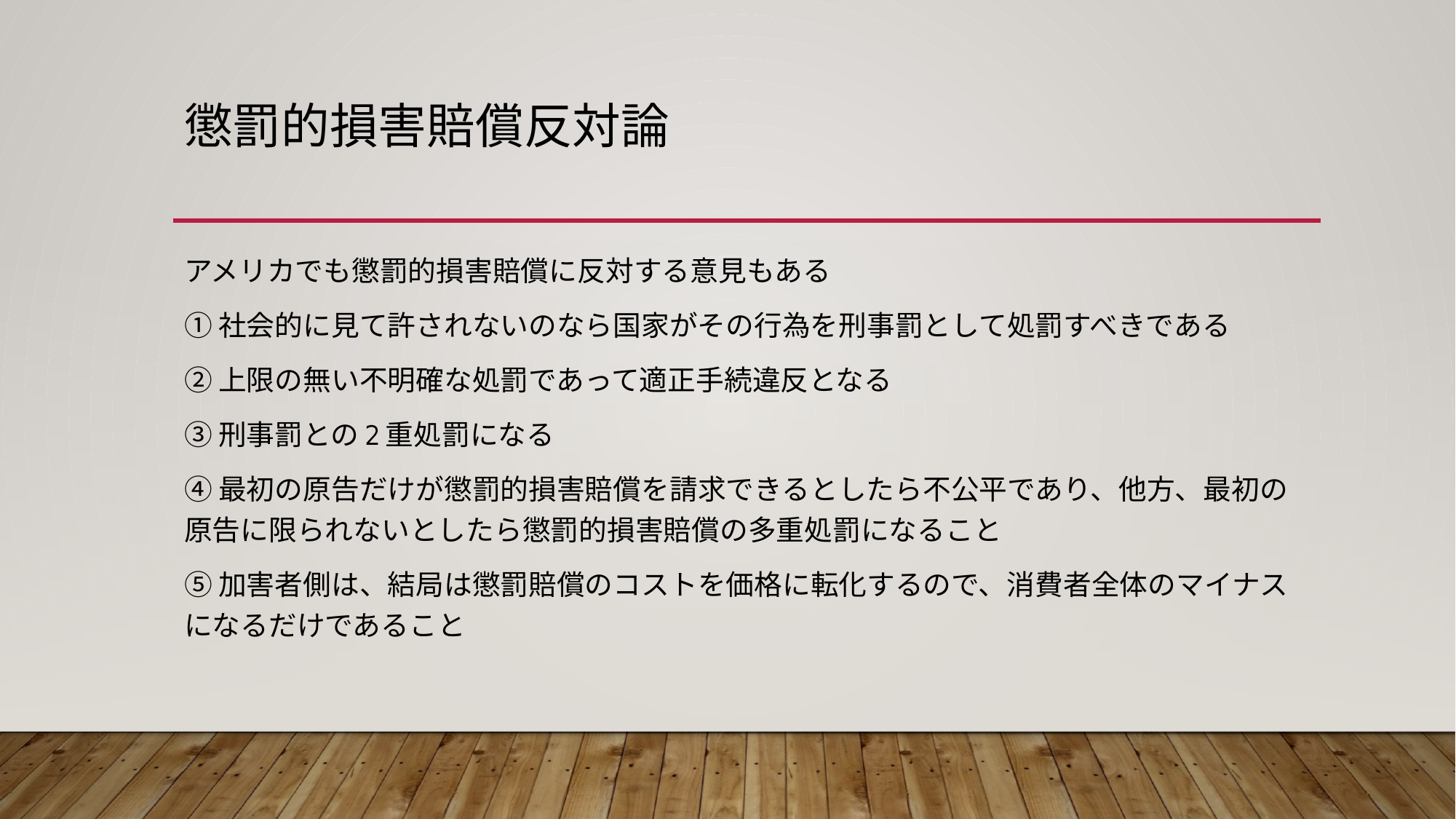

# 懲罰的損害賠償反対論
アメリカでも懲罰的損害賠償に反対する意見もある
①社会的に見て許されないのなら国家がその行為を刑事罰として処罰すべきである
②上限の無い不明確な処罰であって適正手続違反となる
③刑事罰との2重処罰になる
④最初の原告だけが懲罰的損害賠償を請求できるとしたら不公平であり、他方、最初の原告に限られないとしたら懲罰的損害賠償の多重処罰になること
⑤加害者側は、結局は懲罰賠償のコストを価格に転化するので、消費者全体のマイナスになるだけであること